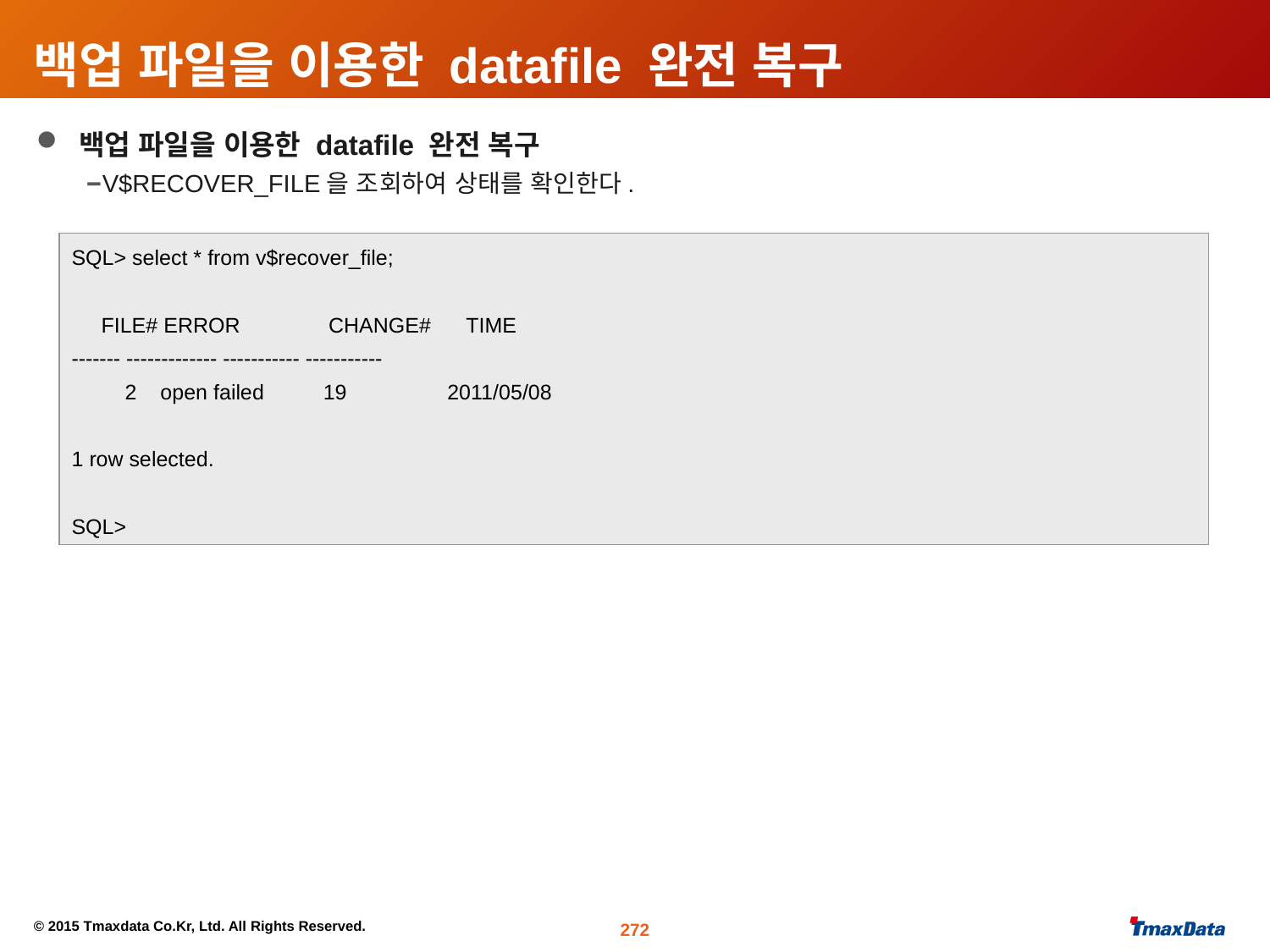

# 백업 파일을 이용한 datafile 완전 복구
 백업 파일을 이용한 datafile 완전 복구
V$RECOVER_FILE을 조회하여 상태를 확인한다.

SQL> select * from v$recover_file;

     FILE# ERROR               CHANGE#      TIME
------- ------------- ----------- -----------
         2    open failed          19                 2011/05/08

1 row selected.

SQL>